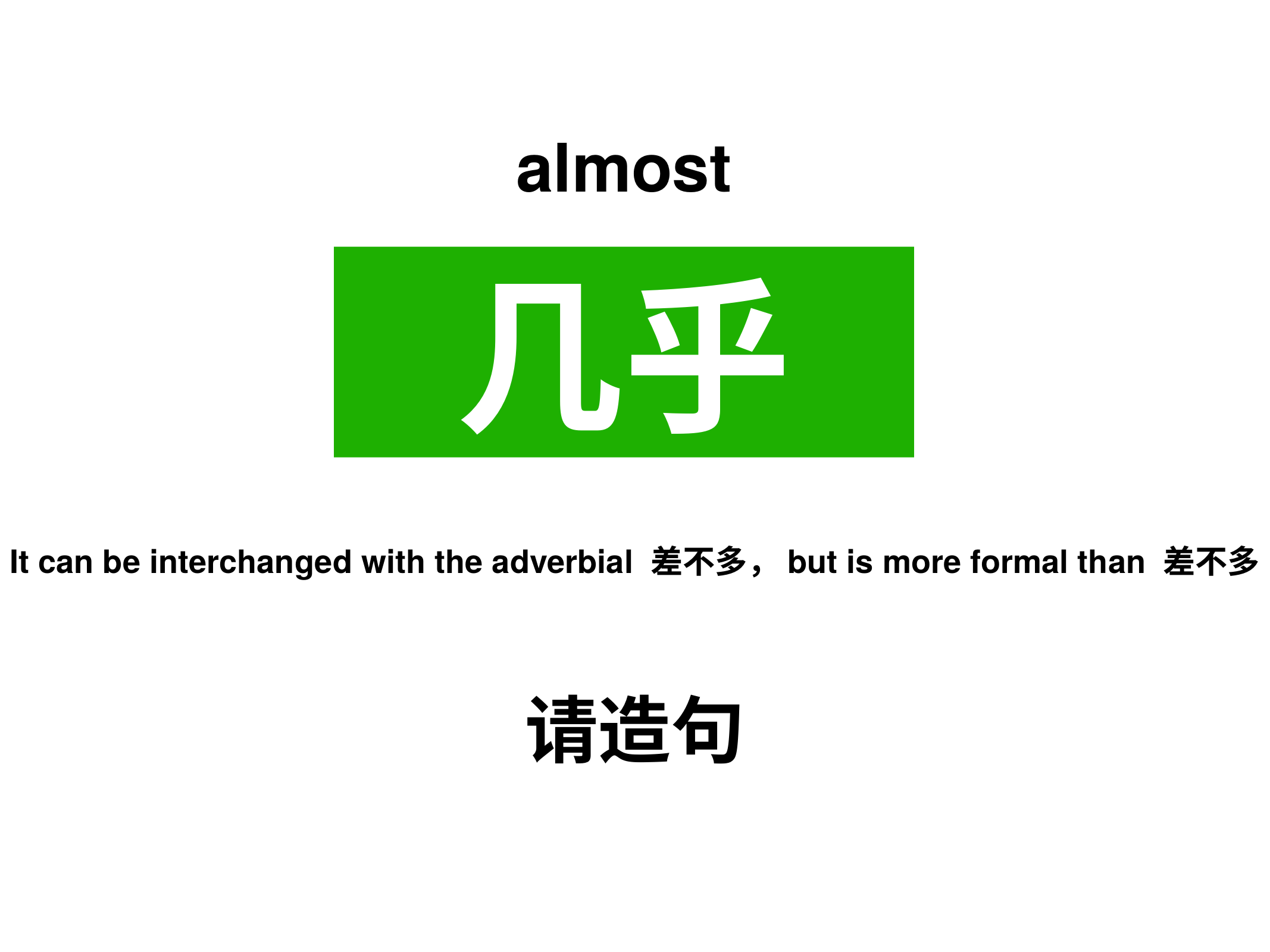

almost
几乎
It can be interchanged with the adverbial 差不多，but is more formal than 差不多
请造句